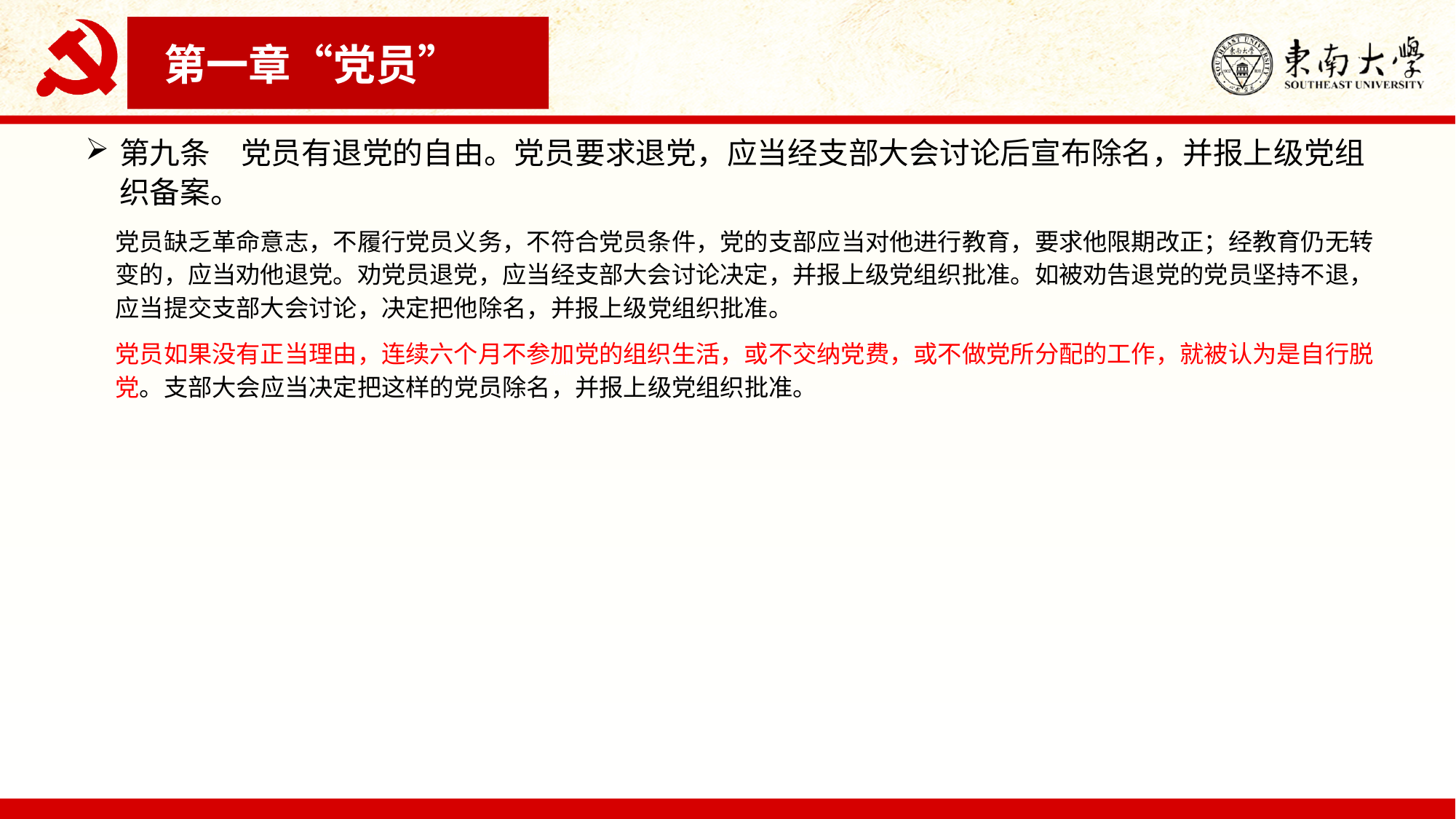

第一章“党员”
第九条　党员有退党的自由。党员要求退党，应当经支部大会讨论后宣布除名，并报上级党组织备案。
党员缺乏革命意志，不履行党员义务，不符合党员条件，党的支部应当对他进行教育，要求他限期改正；经教育仍无转变的，应当劝他退党。劝党员退党，应当经支部大会讨论决定，并报上级党组织批准。如被劝告退党的党员坚持不退，应当提交支部大会讨论，决定把他除名，并报上级党组织批准。
党员如果没有正当理由，连续六个月不参加党的组织生活，或不交纳党费，或不做党所分配的工作，就被认为是自行脱党。支部大会应当决定把这样的党员除名，并报上级党组织批准。